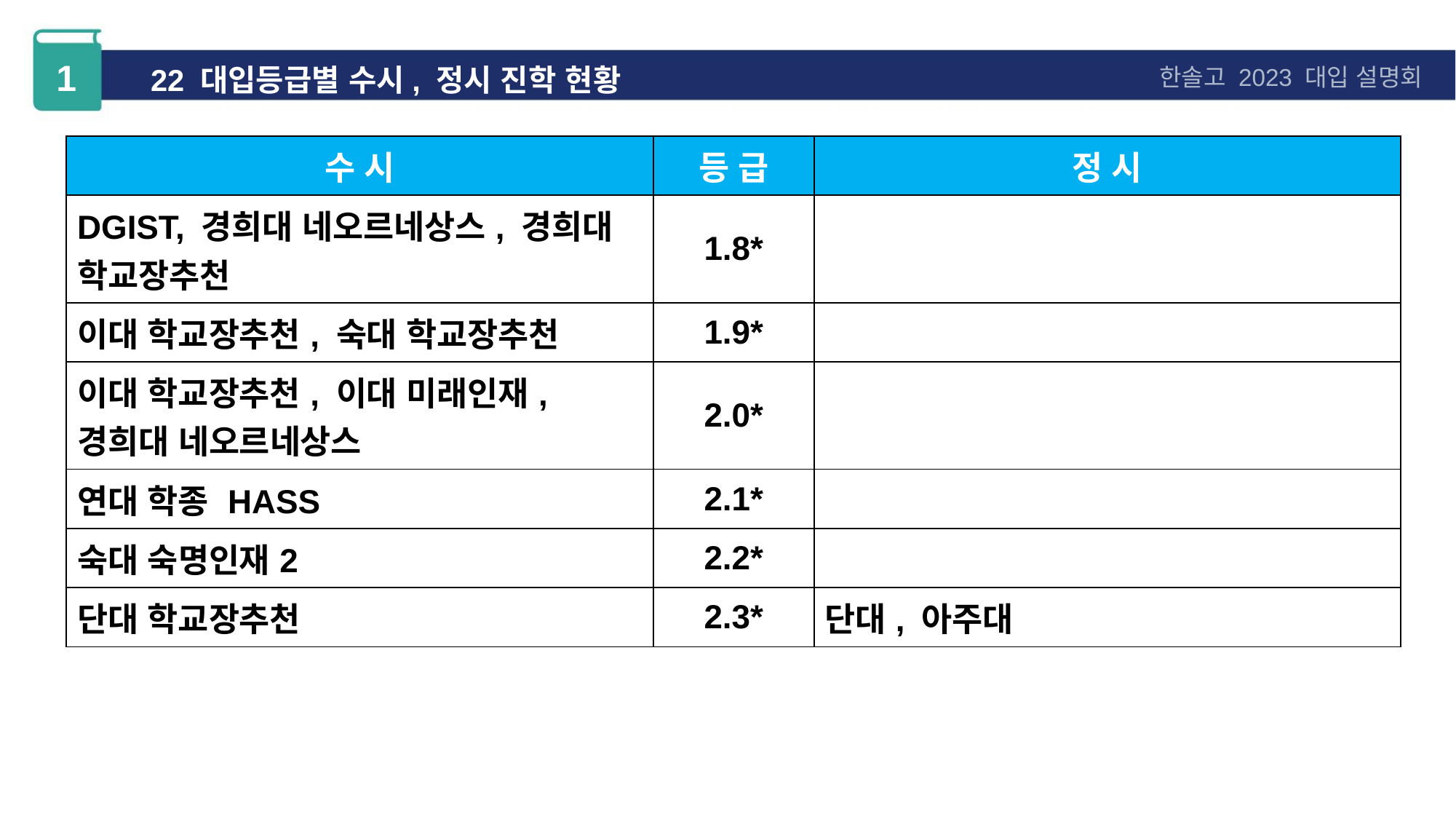

1
22 대입등급별 수시, 정시 진학 현황
한솔고 2023 대입 설명회
| 수 시 | 등 급 | 정 시 |
| --- | --- | --- |
| DGIST, 경희대 네오르네상스, 경희대 학교장추천 | 1.8\* |  |
| 이대 학교장추천, 숙대 학교장추천 | 1.9\* |  |
| 이대 학교장추천, 이대 미래인재, 경희대 네오르네상스 | 2.0\* |  |
| 연대 학종 HASS | 2.1\* |  |
| 숙대 숙명인재2 | 2.2\* |  |
| 단대 학교장추천 | 2.3\* | 단대, 아주대 |